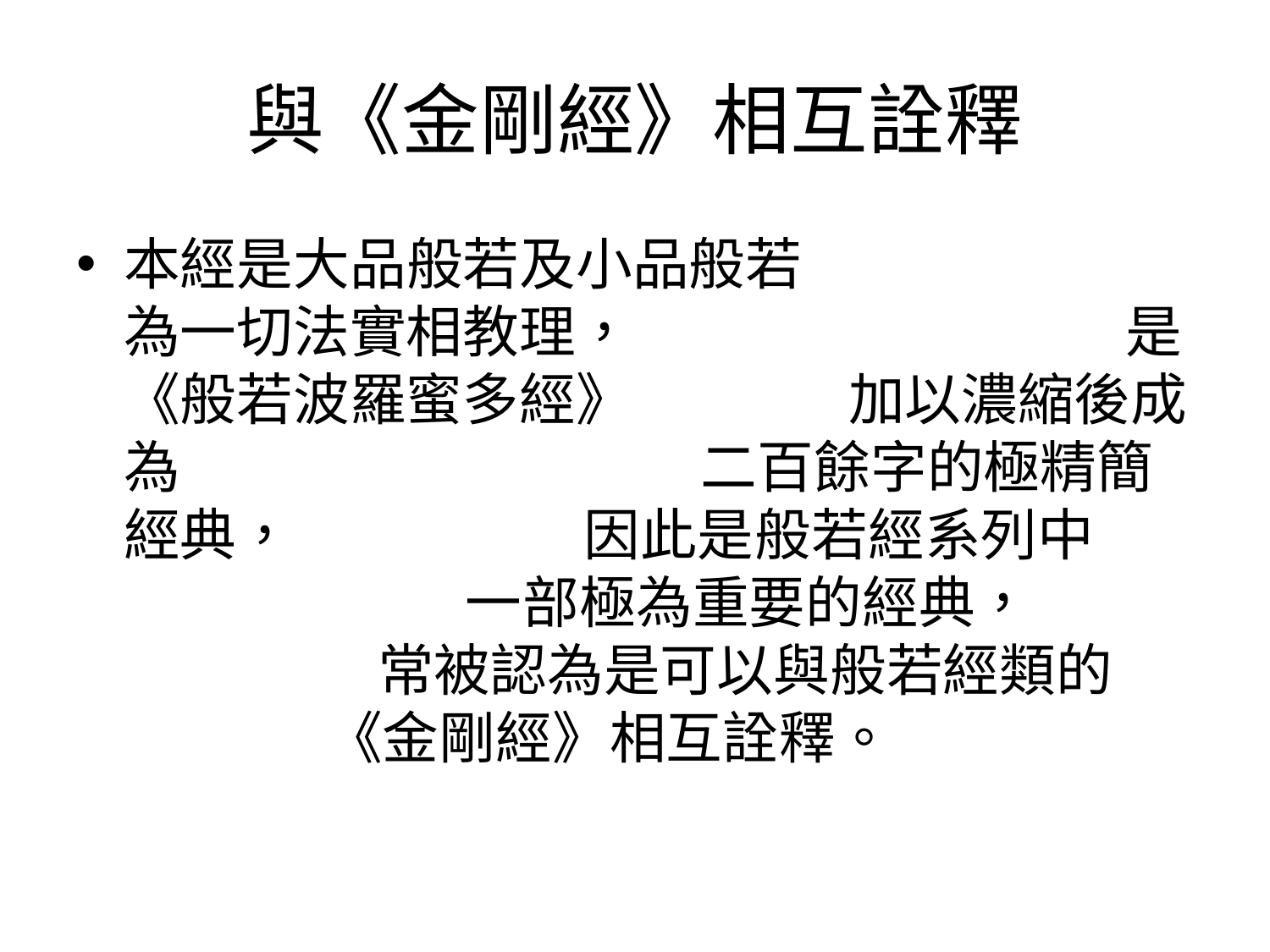

# 與《金剛經》相互詮釋
本經是大品般若及小品般若                           為一切法實相教理，                                       是《般若波羅蜜多經》                 加以濃縮後成為                                         二百餘字的極精簡經典，                       因此是般若經系列中                                   一部極為重要的經典，                                 常被認為是可以與般若經類的                       《金剛經》相互詮釋。